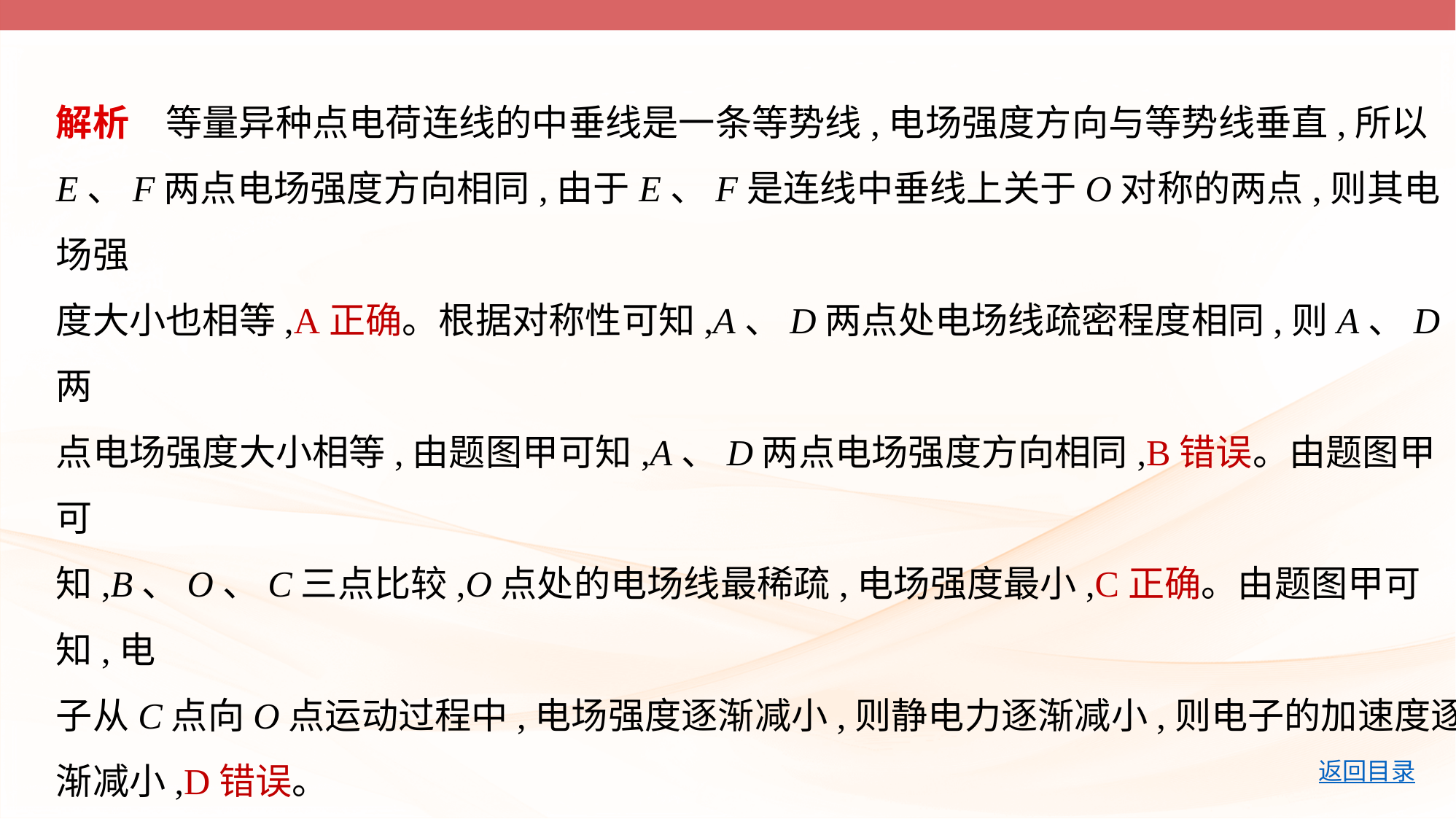

解析　等量异种点电荷连线的中垂线是一条等势线,电场强度方向与等势线垂直,所以
E、F两点电场强度方向相同,由于E、F是连线中垂线上关于O对称的两点,则其电场强
度大小也相等,A正确。根据对称性可知,A、D两点处电场线疏密程度相同,则A、D两
点电场强度大小相等,由题图甲可知,A、D两点电场强度方向相同,B错误。由题图甲可
知,B、O、C三点比较,O点处的电场线最稀疏,电场强度最小,C正确。由题图甲可知,电
子从C点向O点运动过程中,电场强度逐渐减小,则静电力逐渐减小,则电子的加速度逐
渐减小,D错误。